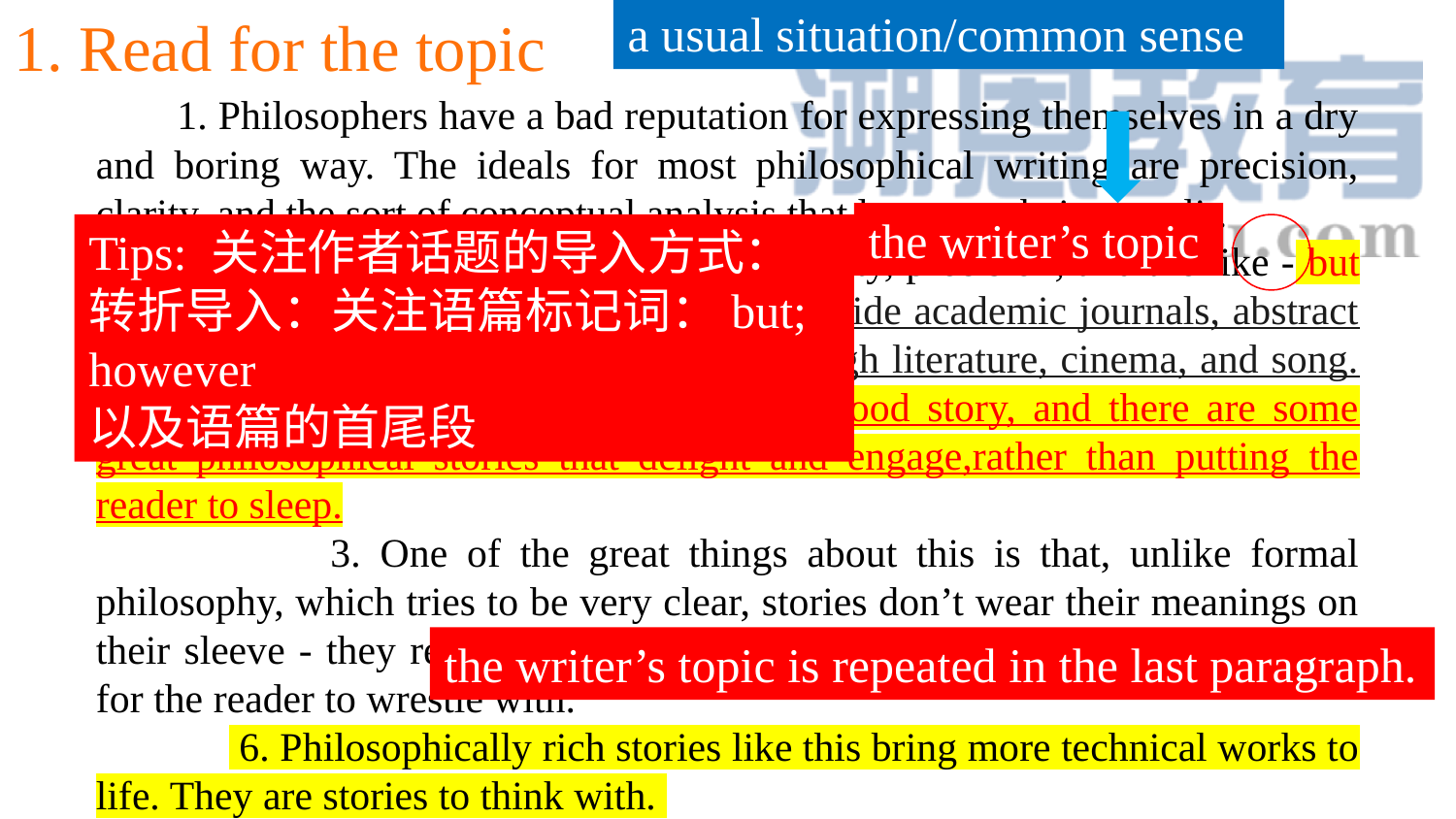

1. Read for the topic
a usual situation/common sense
1. Philosophers have a bad reputation for expressing themselves in a dry and boring way. The ideals for most philosophical writing are precision, clarity, and the sort of conceptual analysis that leaves no hair un-split.
       2. There is nothing wrong with clarity, precision, and the like - but this isn’t the only way to do philosophy. Outside academic journals, abstract philosophical ideas are often expressed through literature, cinema, and song. There’s nothing that grabs attention like a good story, and there are some great philosophical stories that delight and engage,rather than putting the reader to sleep.
        3. One of the great things about this is that, unlike formal philosophy, which tries to be very clear, stories don’t wear their meanings on their sleeve - they require interpretation, and often express conflicting ideas for the reader to wrestle with.
      6. Philosophically rich stories like this bring more technical works to life. They are stories to think with.

the writer’s topic
Tips: 关注作者话题的导入方式：
转折导入：关注语篇标记词：but; however
以及语篇的首尾段

the writer’s topic is repeated in the last paragraph.